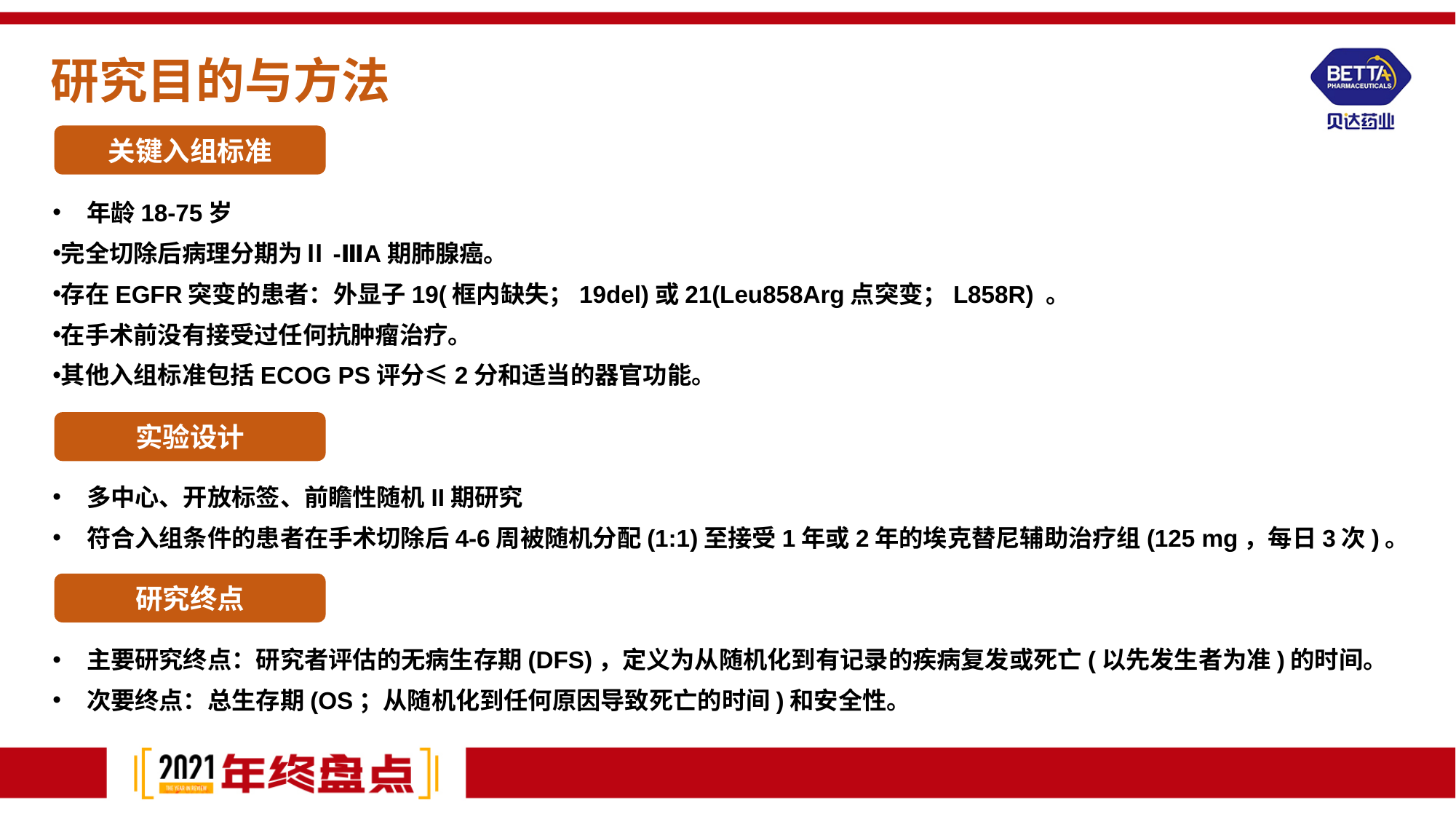

研究目的与方法
关键入组标准
年龄18-75岁
完全切除后病理分期为Ⅱ-ⅢA期肺腺癌。
存在EGFR突变的患者：外显子19(框内缺失；19del)或21(Leu858Arg点突变；L858R) 。
在手术前没有接受过任何抗肿瘤治疗。
其他入组标准包括ECOG PS评分≤2分和适当的器官功能。

多中心、开放标签、前瞻性随机II期研究
符合入组条件的患者在手术切除后4-6周被随机分配(1:1)至接受1年或2年的埃克替尼辅助治疗组(125 mg，每日3次)。

主要研究终点：研究者评估的无病生存期(DFS)，定义为从随机化到有记录的疾病复发或死亡(以先发生者为准)的时间。
次要终点：总生存期(OS；从随机化到任何原因导致死亡的时间)和安全性。

实验设计
研究终点